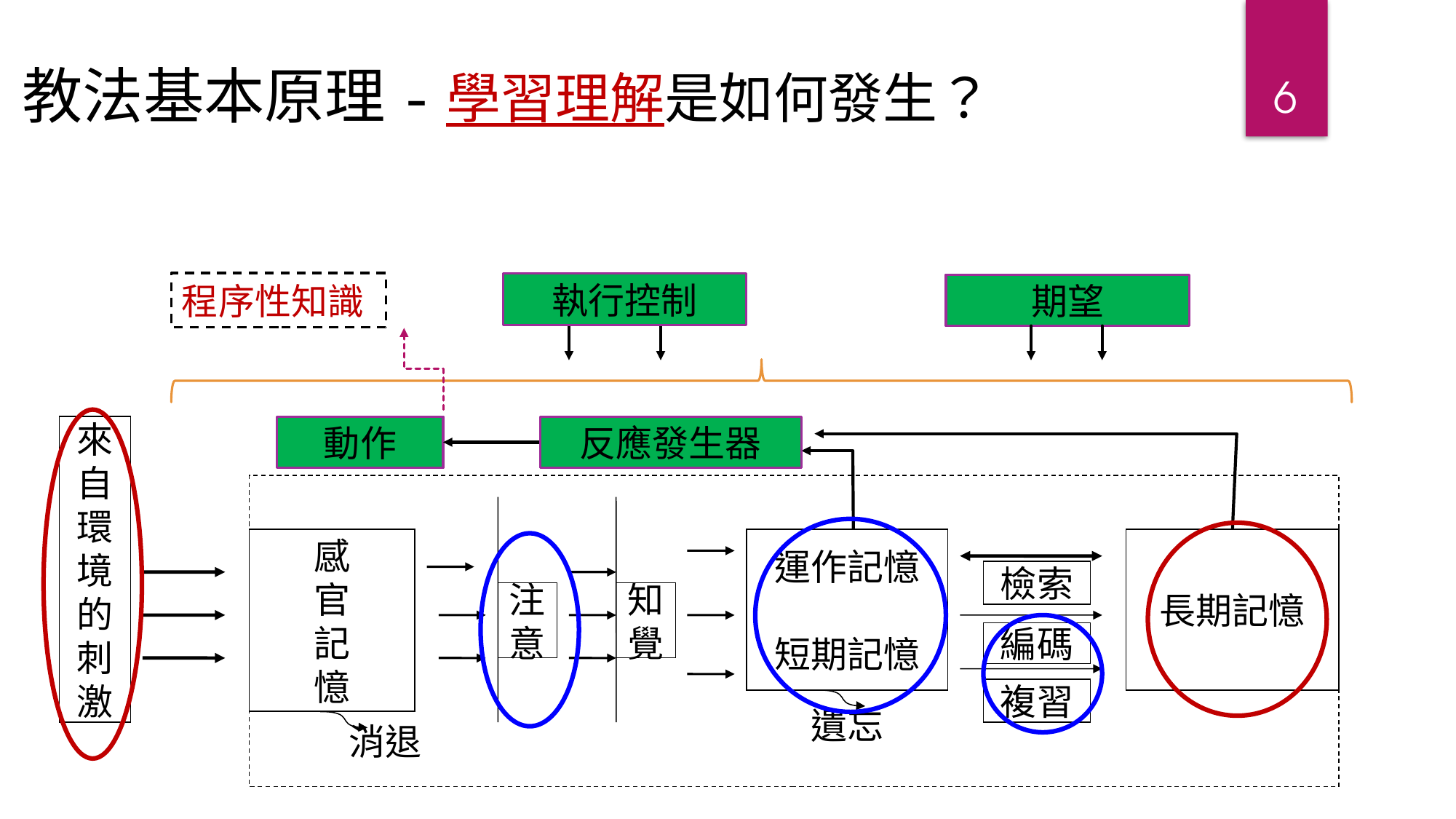

6
教法基本原理-學習理解是如何發生？
程序性知識

執行控制
期望
動作
反應發生器
來
自
環
境
的
刺
激

感
官
記
憶
運作記憶

短期記憶
長期記憶

檢索

注
意
知
覺

編碼

複習
遺忘
消退